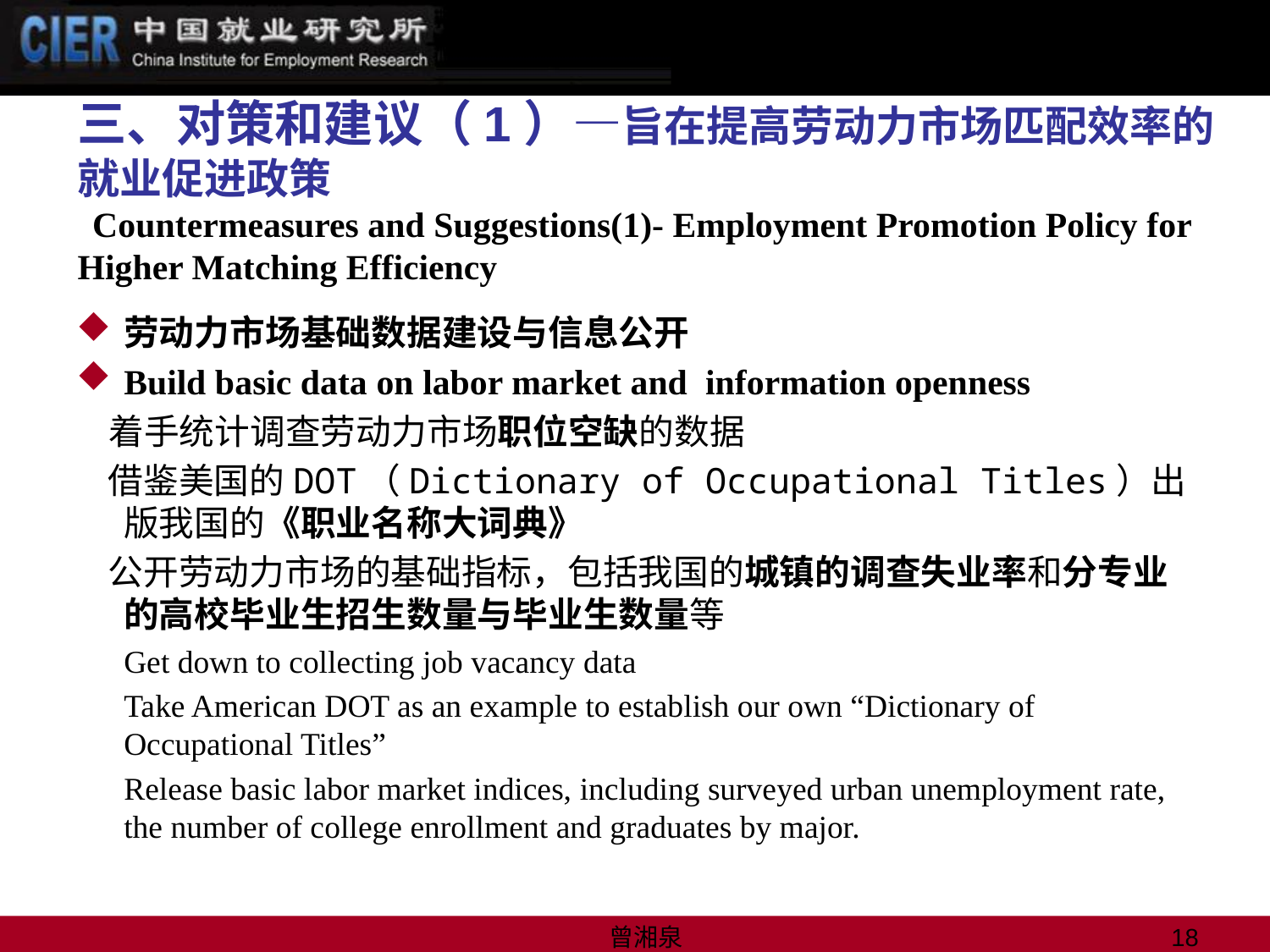

# 三、对策和建议（1）—旨在提高劳动力市场匹配效率的就业促进政策 Countermeasures and Suggestions(1)- Employment Promotion Policy for Higher Matching Efficiency
劳动力市场基础数据建设与信息公开
Build basic data on labor market and  information openness
   着手统计调查劳动力市场职位空缺的数据
   借鉴美国的DOT（Dictionary of Occupational Titles）出版我国的《职业名称大词典》
   公开劳动力市场的基础指标，包括我国的城镇的调查失业率和分专业的高校毕业生招生数量与毕业生数量等
	Get down to collecting job vacancy data
	Take American DOT as an example to establish our own “Dictionary of Occupational Titles”
	Release basic labor market indices, including surveyed urban unemployment rate, the number of college enrollment and graduates by major.
曾湘泉
18